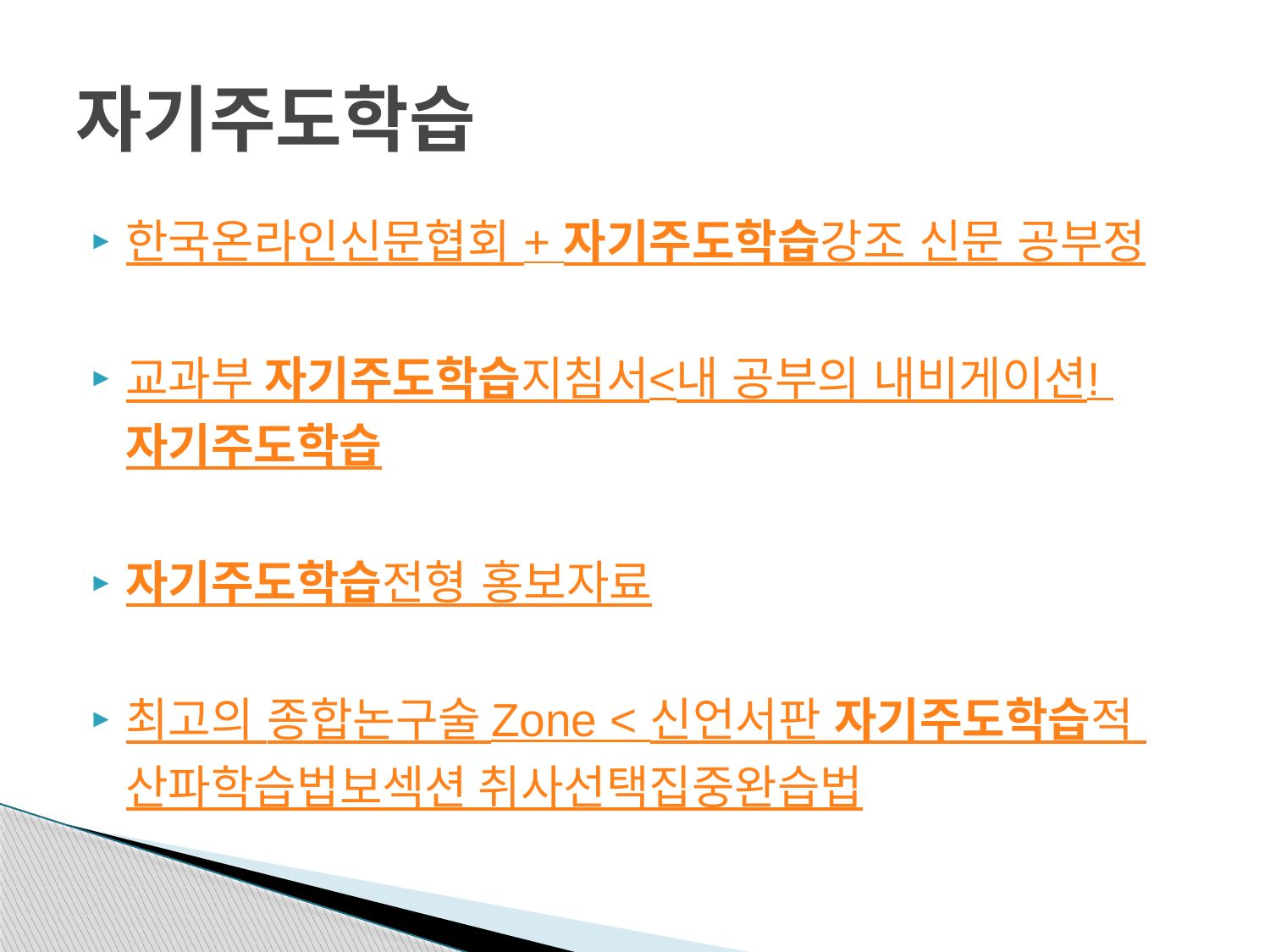

# 자기주도학습
한국온라인신문협회 + 자기주도학습강조 신문 공부정

교과부 자기주도학습지침서<내 공부의 내비게이션! 자기주도학습

자기주도학습전형 홍보자료

최고의 종합논구술 Zone < 신언서판 자기주도학습적 산파학습법보섹션 취사선택집중완습법